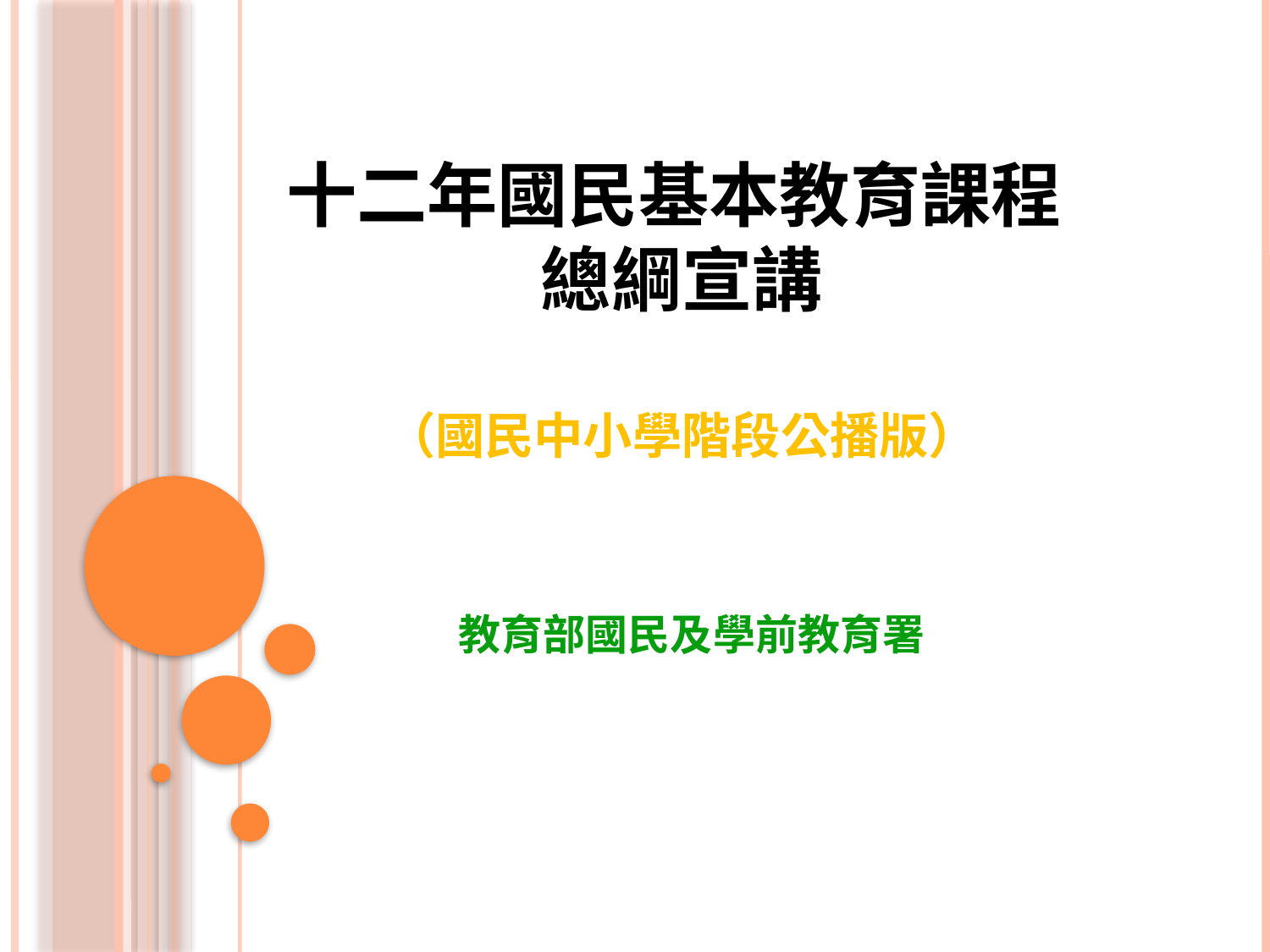

# 十二年國民基本教育課程 總綱宣講 （國民中小學階段公播版）
教育部國民及學前教育署